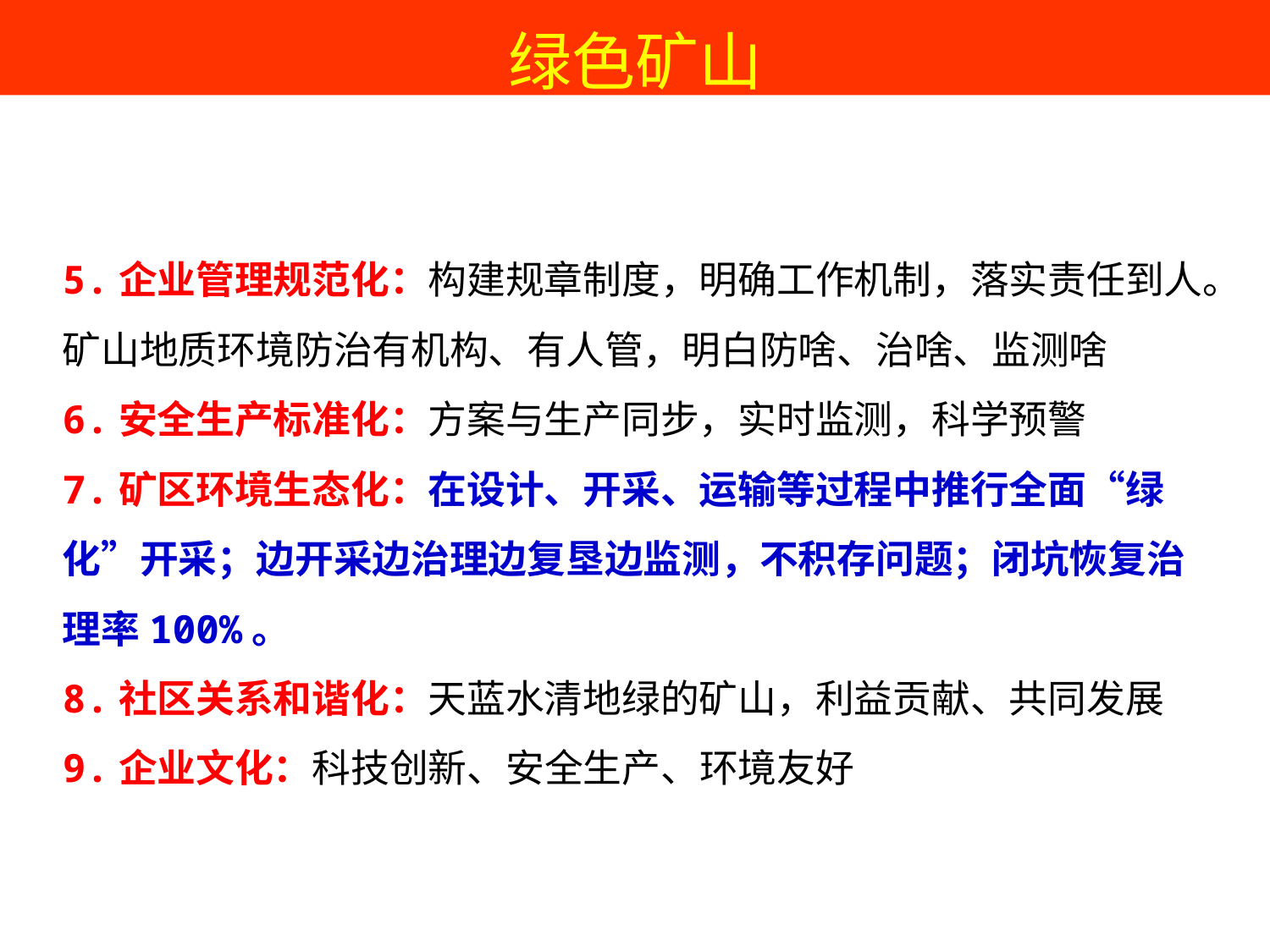

绿色矿山
5.企业管理规范化：构建规章制度，明确工作机制，落实责任到人。矿山地质环境防治有机构、有人管，明白防啥、治啥、监测啥
6.安全生产标准化：方案与生产同步，实时监测，科学预警
7.矿区环境生态化：在设计、开采、运输等过程中推行全面“绿化”开采；边开采边治理边复垦边监测，不积存问题；闭坑恢复治理率100%。
8.社区关系和谐化：天蓝水清地绿的矿山，利益贡献、共同发展
9.企业文化：科技创新、安全生产、环境友好